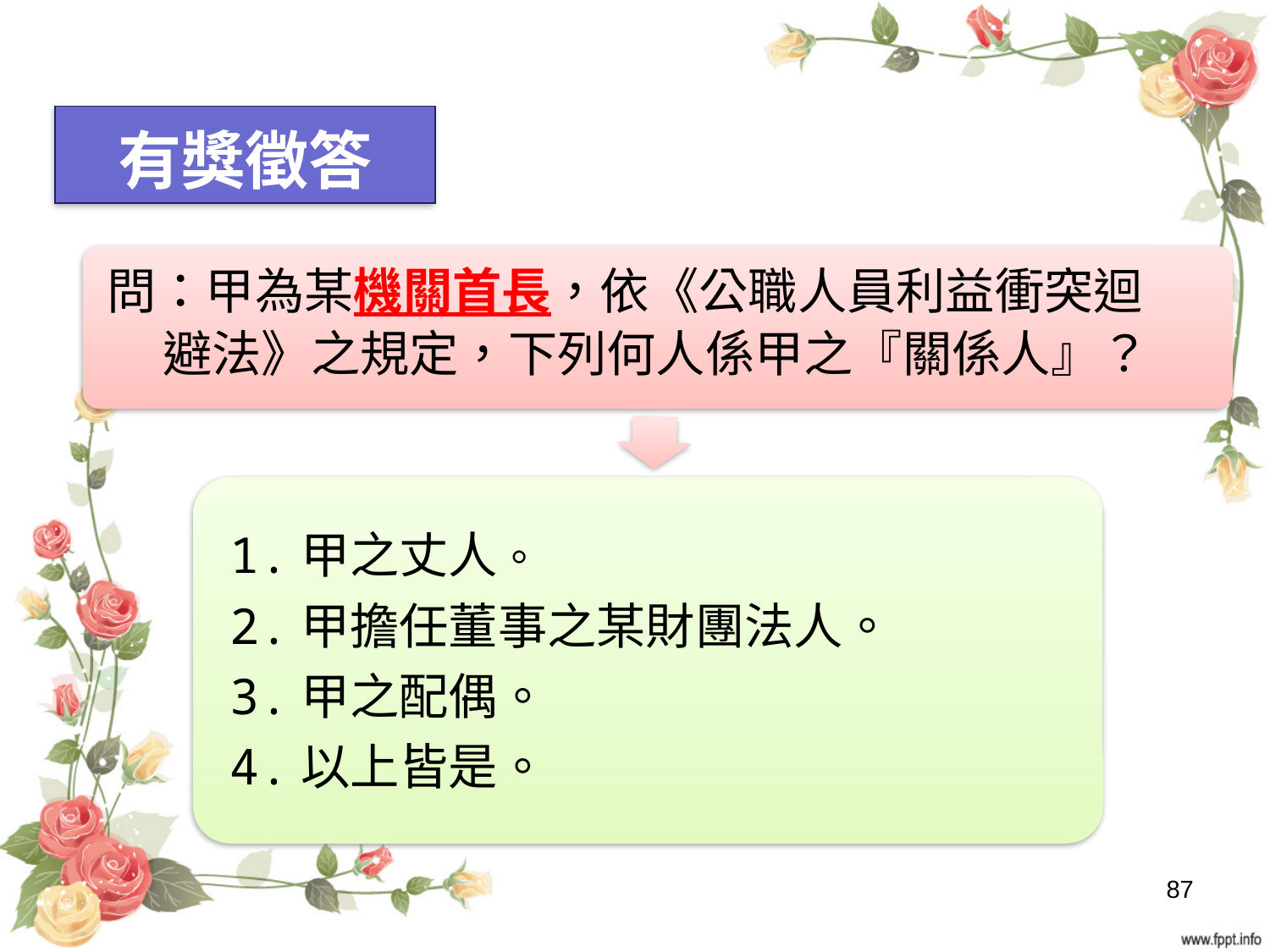

有獎徵答
問：甲為某機關首長，依《公職人員利益衝突迴
    避法》之規定，下列何人係甲之『關係人』？

1.甲之丈人。
2.甲擔任董事之某財團法人。
3.甲之配偶。
4.以上皆是。

87